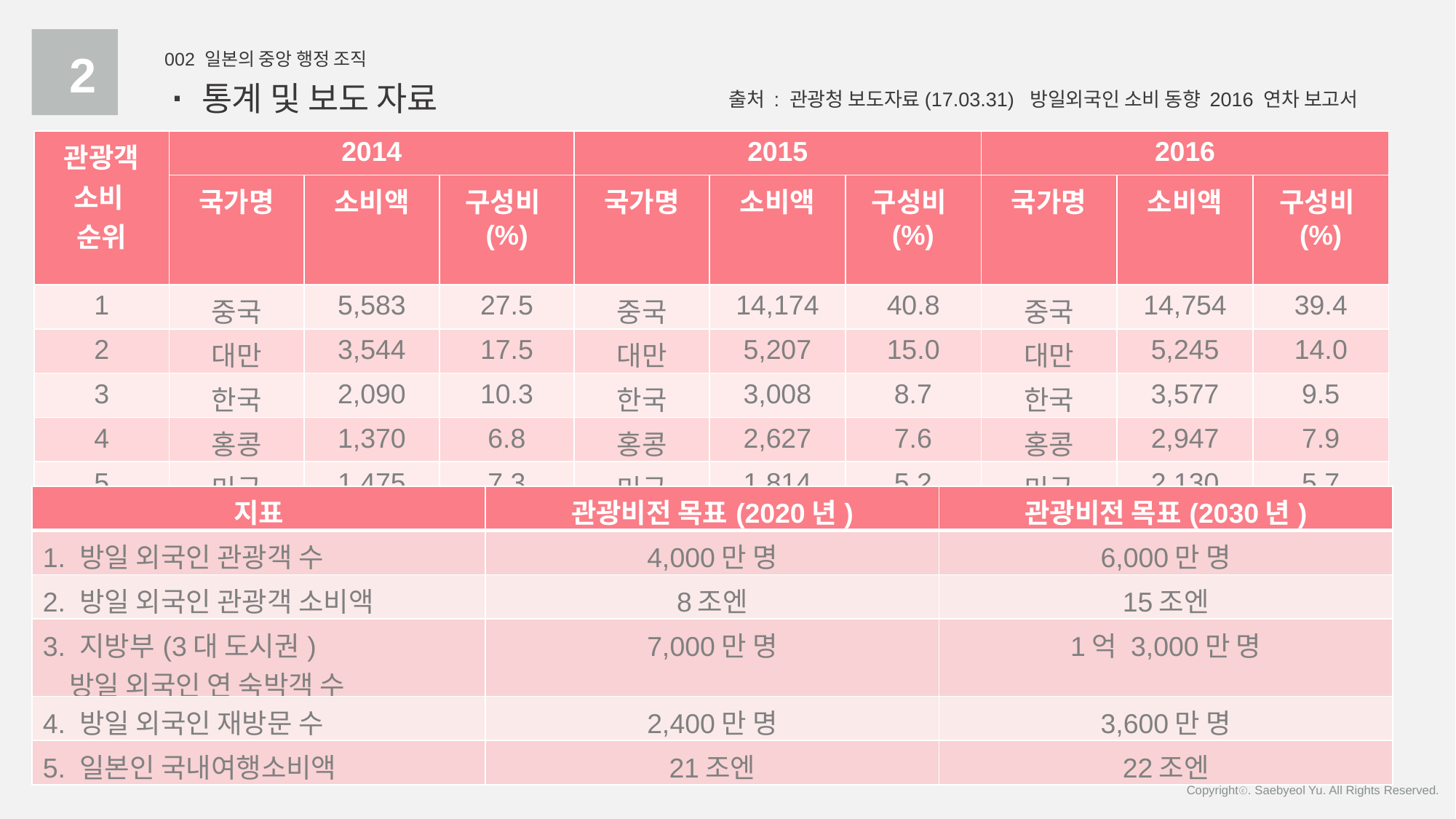

2
002 일본의 중앙 행정 조직
· 통계 및 보도 자료
출처 : 관광청 보도자료(17.03.31)  방일외국인 소비 동향 2016 연차 보고서
| 관광객 소비 순위 | 2014 |  |  | 2015 |  |  | 2016 |  |  |
| --- | --- | --- | --- | --- | --- | --- | --- | --- | --- |
|  | 국가명 | 소비액 | 구성비(%) | 국가명 | 소비액 | 구성비(%) | 국가명 | 소비액 | 구성비(%) |
| 1 | 중국 | 5,583 | 27.5 | 중국 | 14,174 | 40.8 | 중국 | 14,754 | 39.4 |
| 2 | 대만 | 3,544 | 17.5 | 대만 | 5,207 | 15.0 | 대만 | 5,245 | 14.0 |
| 3 | 한국 | 2,090 | 10.3 | 한국 | 3,008 | 8.7 | 한국 | 3,577 | 9.5 |
| 4 | 홍콩 | 1,370 | 6.8 | 홍콩 | 2,627 | 7.6 | 홍콩 | 2,947 | 7.9 |
| 5 | 미국 | 1,475 | 7.3 | 미국 | 1,814 | 5.2 | 미국 | 2,130 | 5.7 |
| 지표 | 관광비전 목표(2020년) | 관광비전 목표(2030년) |
| --- | --- | --- |
| 1. 방일 외국인 관광객 수 | 4,000만 명 | 6,000만 명 |
| 2. 방일 외국인 관광객 소비액 | 8조엔 | 15조엔 |
| 3. 지방부(3대 도시권) 방일 외국인 연 숙박객 수 | 7,000만 명 | 1억 3,000만 명 |
| 4. 방일 외국인 재방문 수 | 2,400만 명 | 3,600만 명 |
| 5. 일본인 국내여행소비액 | 21조엔 | 22조엔 |